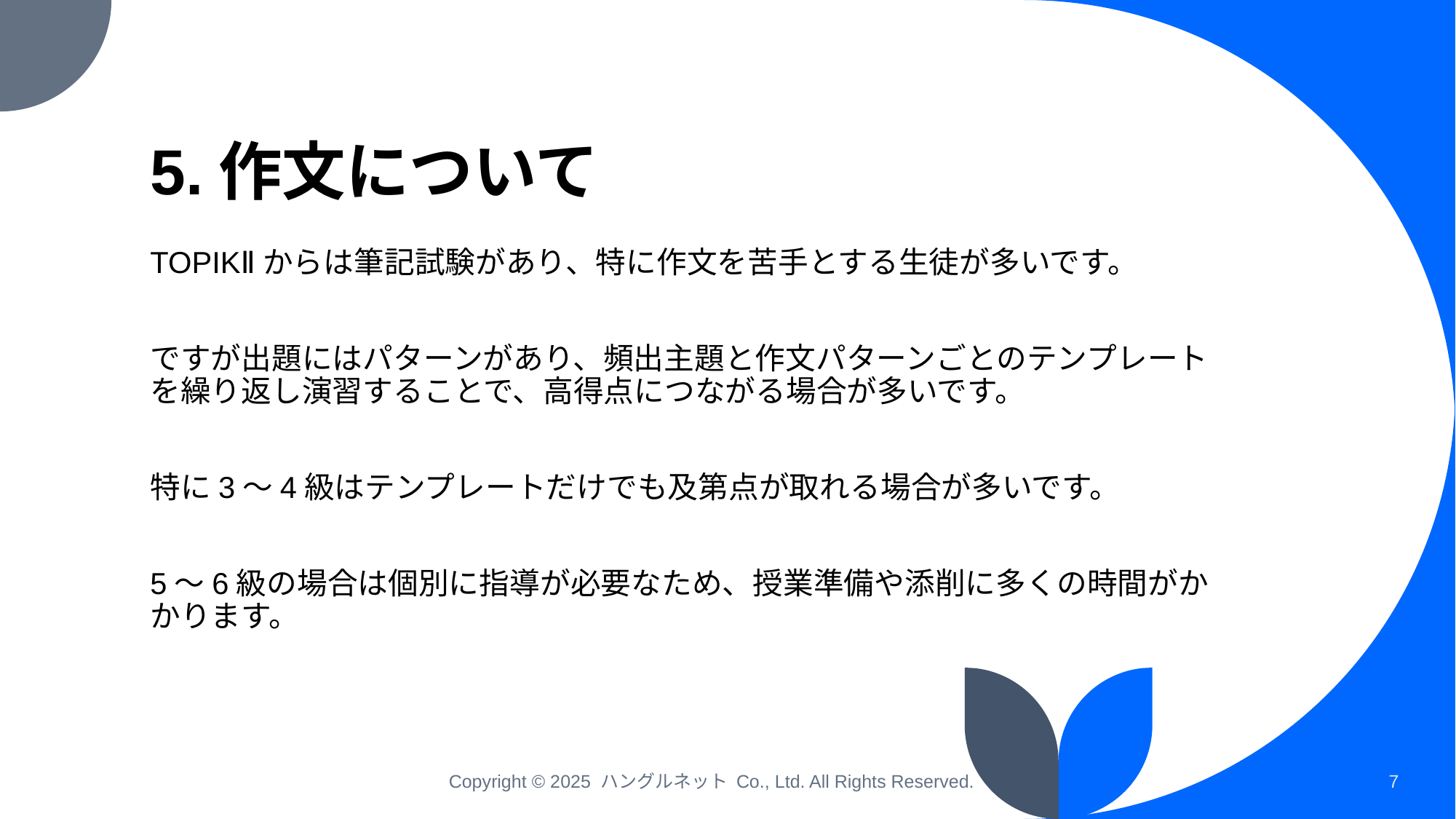

# 5.作文について
TOPIKⅡからは筆記試験があり、特に作文を苦手とする生徒が多いです。

ですが出題にはパターンがあり、頻出主題と作文パターンごとのテンプレートを繰り返し演習することで、高得点につながる場合が多いです。

特に3～4級はテンプレートだけでも及第点が取れる場合が多いです。

5～6級の場合は個別に指導が必要なため、授業準備や添削に多くの時間がかかります。

Copyright © 2025 ハングルネット Co., Ltd. All Rights Reserved.
7